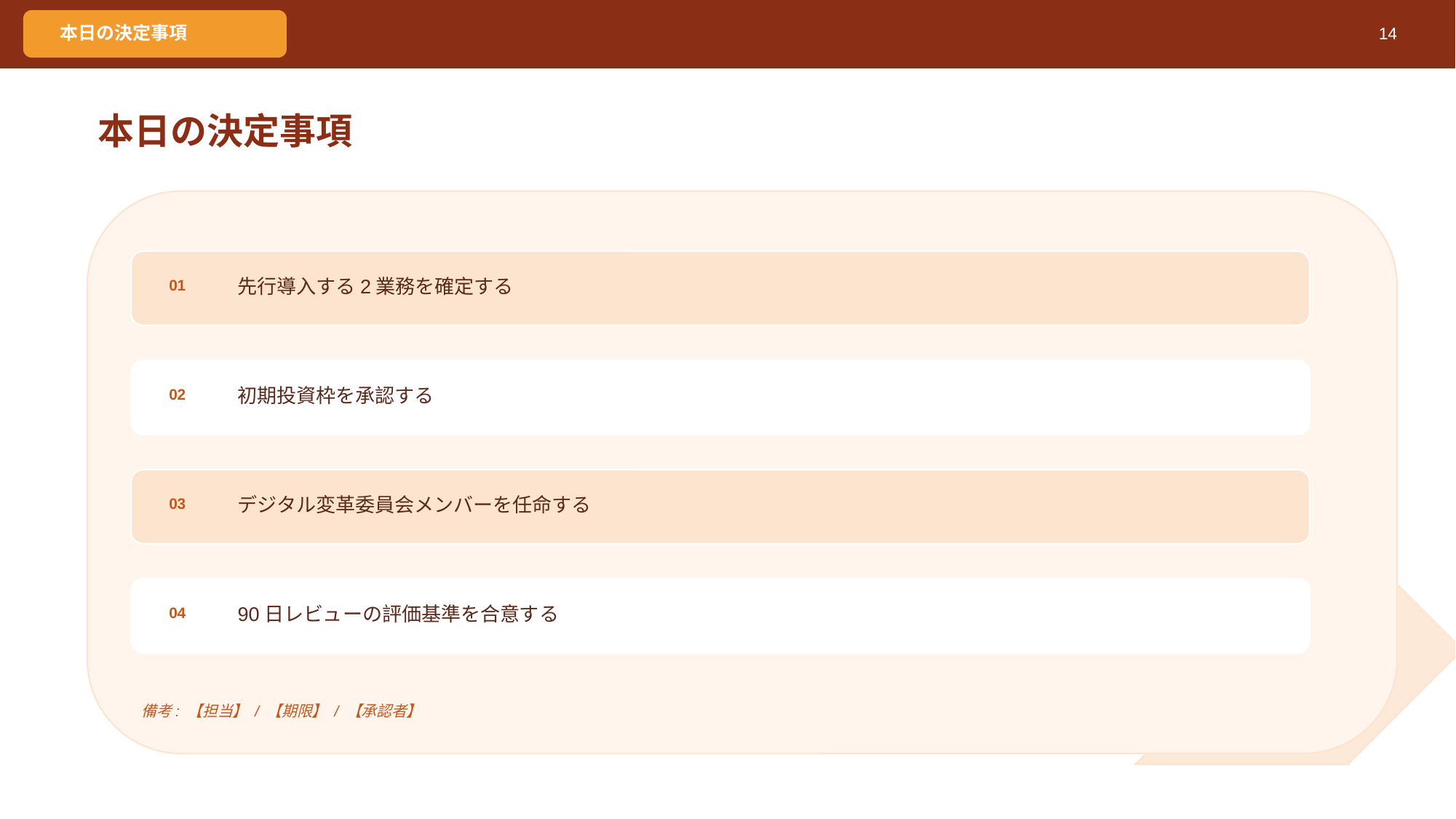

本日の決定事項
14
本日の決定事項

先行導入する2業務を確定する
01

初期投資枠を承認する
02

デジタル変革委員会メンバーを任命する
03

90日レビューの評価基準を合意する
04
備考: 【担当】 / 【期限】 / 【承認者】